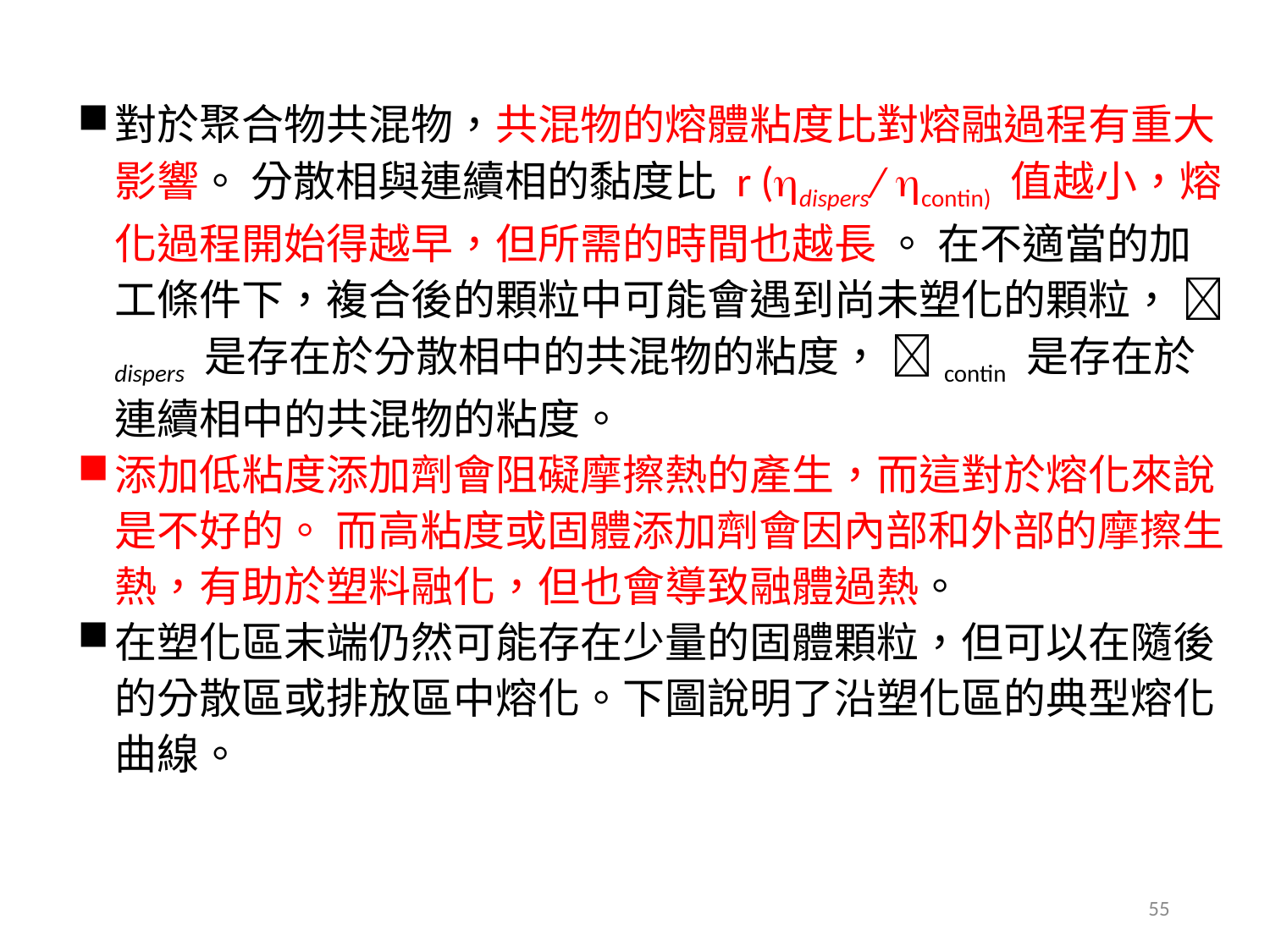

對於聚合物共混物，共混物的熔體粘度比對熔融過程有重大影響。 分散相與連續相的黏度比 r (ηdispers/ ηcontin) 值越小，熔化過程開始得越早，但所需的時間也越長 。 在不適當的加工條件下，複合後的顆粒中可能會遇到尚未塑化的顆粒， ηdispers 是存在於分散相中的共混物的粘度， ηcontin 是存在於連續相中的共混物的粘度。
添加低粘度添加劑會阻礙摩擦熱的產生，而這對於熔化來說是不好的。 而高粘度或固體添加劑會因內部和外部的摩擦生熱，有助於塑料融化，但也會導致融體過熱。
在塑化區末端仍然可能存在少量的固體顆粒，但可以在隨後的分散區或排放區中熔化。下圖說明了沿塑化區的典型熔化曲線。
55